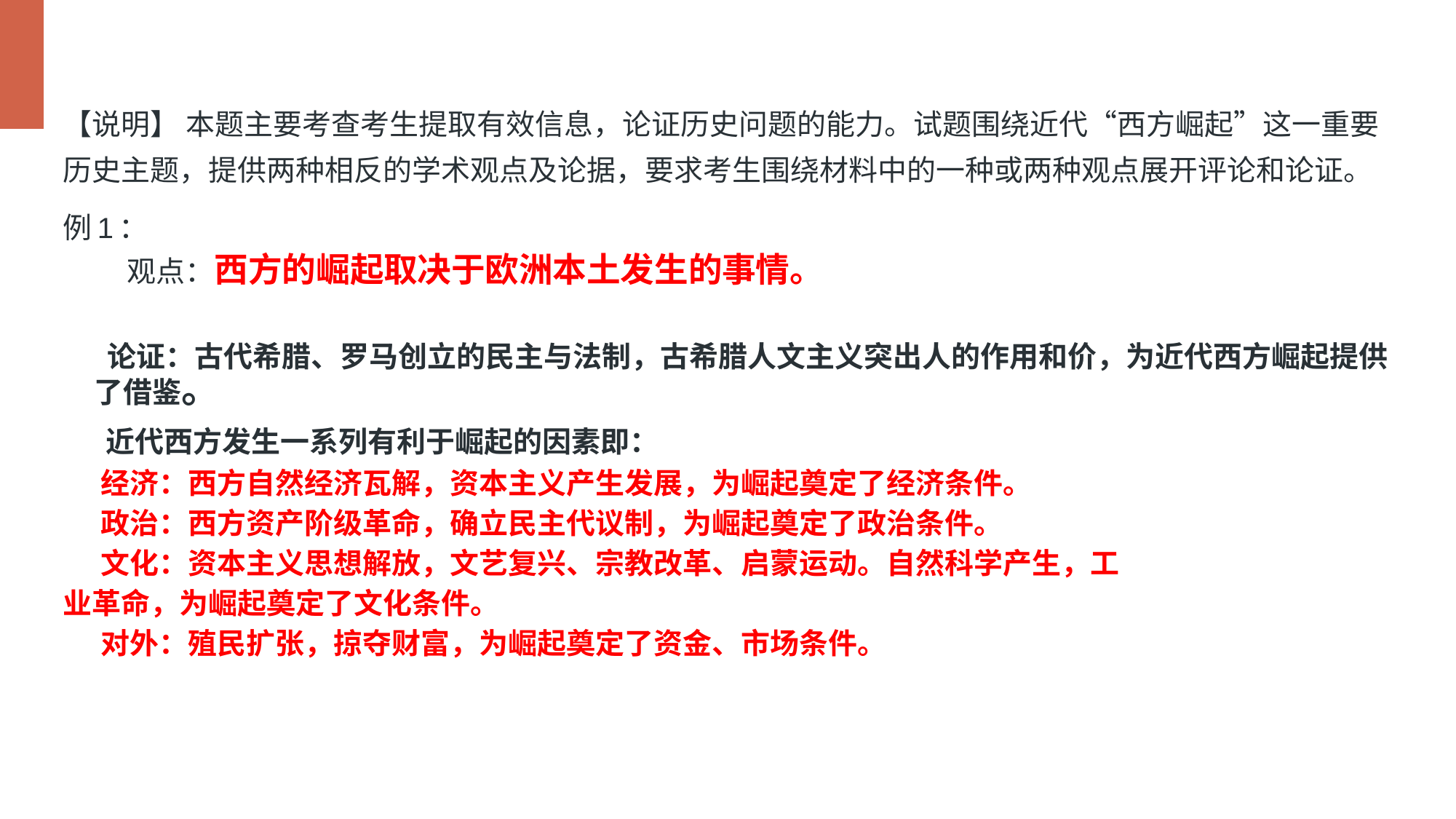

【说明】 本题主要考查考生提取有效信息，论证历史问题的能力。试题围绕近代“西方崛起”这一重要历史主题，提供两种相反的学术观点及论据，要求考生围绕材料中的一种或两种观点展开评论和论证。
例1：
         观点：西方的崛起取决于欧洲本土发生的事情。

       论证：古代希腊、罗马创立的民主与法制，古希腊人文主义突出人的作用和价，为近代西方崛起提供了借鉴。
    近代西方发生一系列有利于崛起的因素即：
     经济：西方自然经济瓦解，资本主义产生发展，为崛起奠定了经济条件。
     政治：西方资产阶级革命，确立民主代议制，为崛起奠定了政治条件。
     文化：资本主义思想解放，文艺复兴、宗教改革、启蒙运动。自然科学产生，工
业革命，为崛起奠定了文化条件。
     对外：殖民扩张，掠夺财富，为崛起奠定了资金、市场条件。